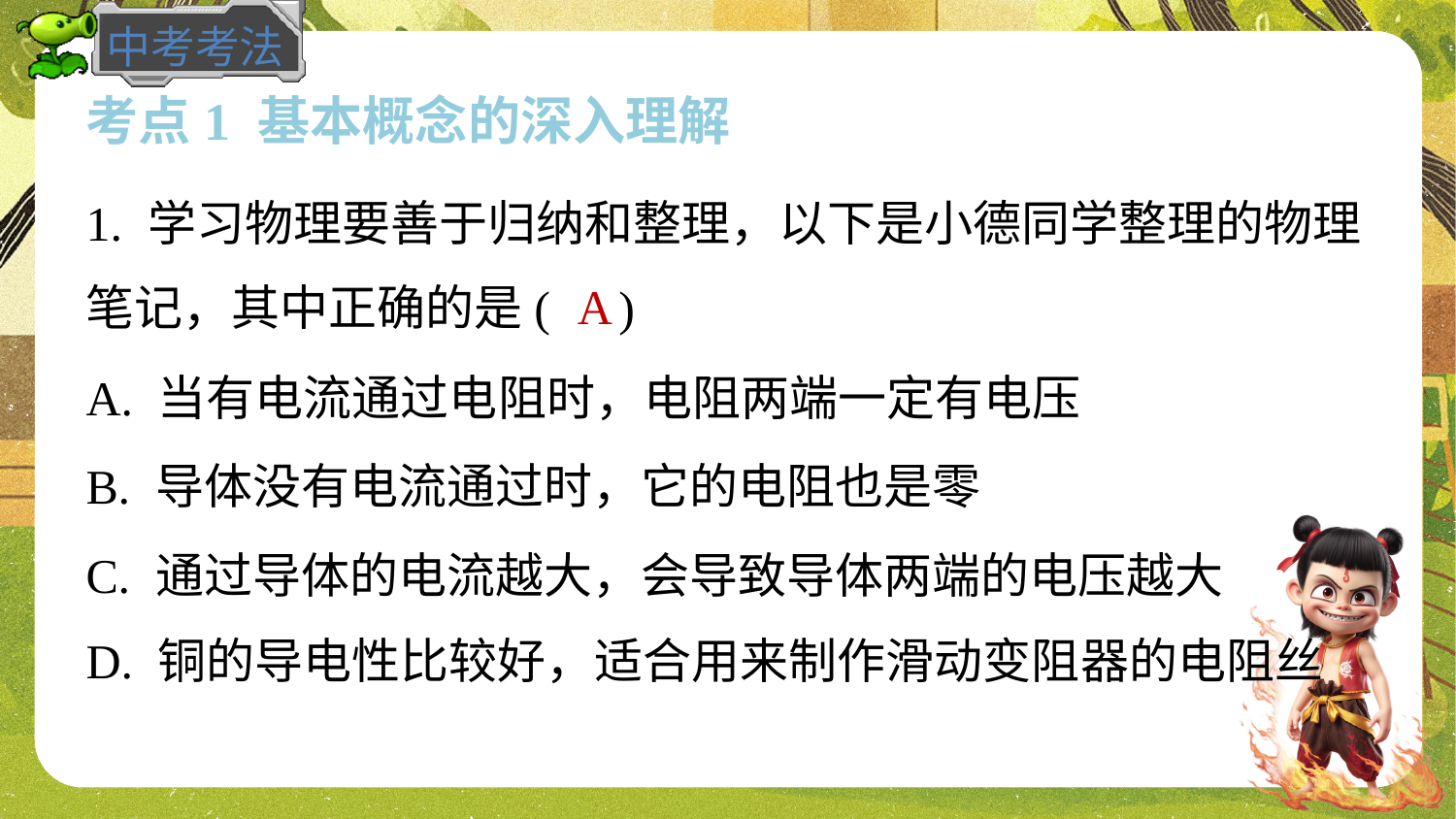

考点1 基本概念的深入理解
1. 学习物理要善于归纳和整理，以下是小德同学整理的物理
笔记，其中正确的是(     )
A
A. 当有电流通过电阻时，电阻两端一定有电压
B. 导体没有电流通过时，它的电阻也是零
C. 通过导体的电流越大，会导致导体两端的电压越大
D. 铜的导电性比较好，适合用来制作滑动变阻器的电阻丝